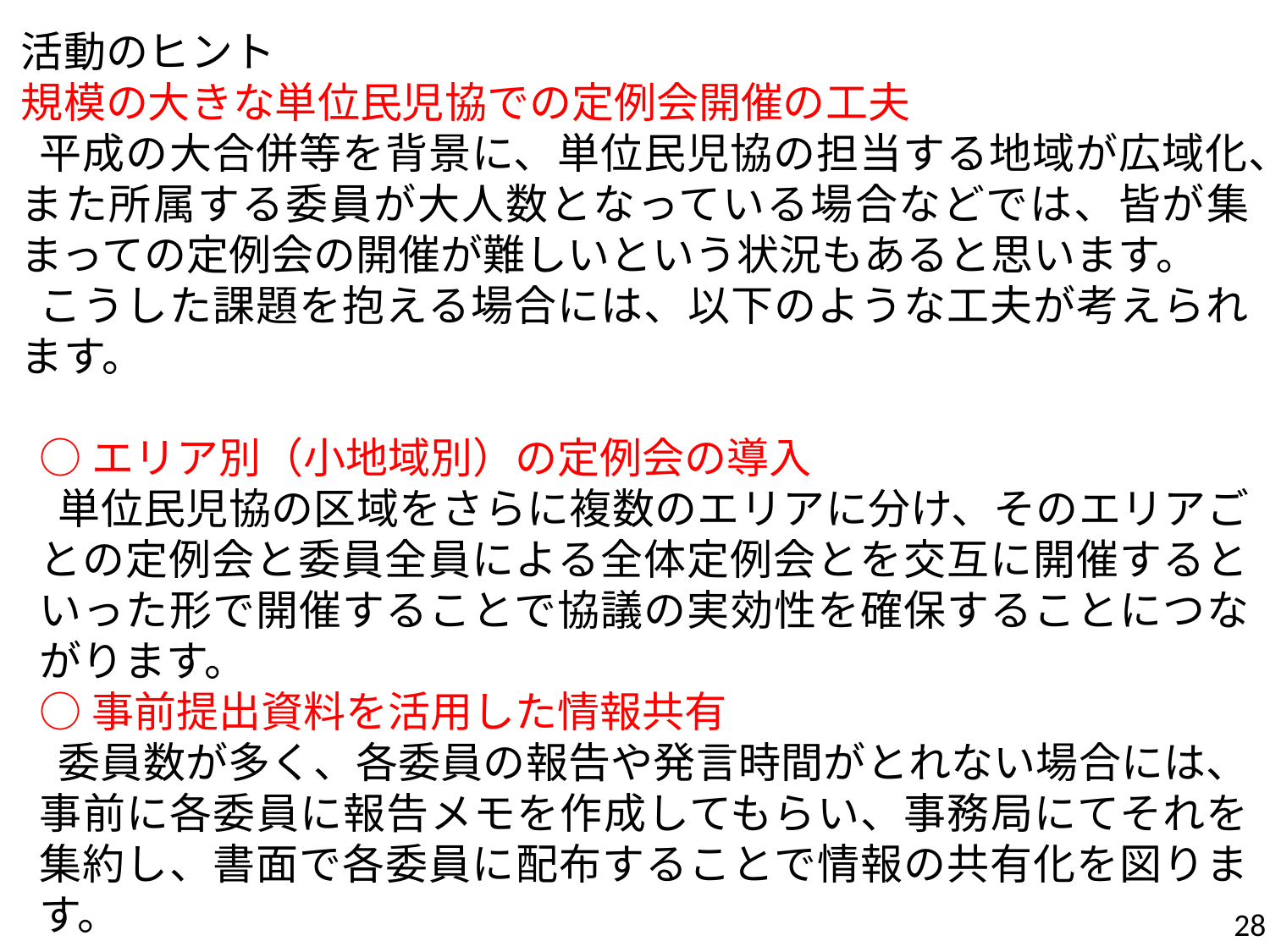

活動のヒント
規模の大きな単位民児協での定例会開催の工夫
平成の大合併等を背景に、単位民児協の担当する地域が広域化、また所属する委員が大人数となっている場合などでは、皆が集まっての定例会の開催が難しいという状況もあると思います。
こうした課題を抱える場合には、以下のような工夫が考えられます。

○エリア別（小地域別）の定例会の導入
単位民児協の区域をさらに複数のエリアに分け、そのエリアごとの定例会と委員全員による全体定例会とを交互に開催するといった形で開催することで協議の実効性を確保することにつながります。
○事前提出資料を活用した情報共有
委員数が多く、各委員の報告や発言時間がとれない場合には、事前に各委員に報告メモを作成してもらい、事務局にてそれを集約し、書面で各委員に配布することで情報の共有化を図ります。
28